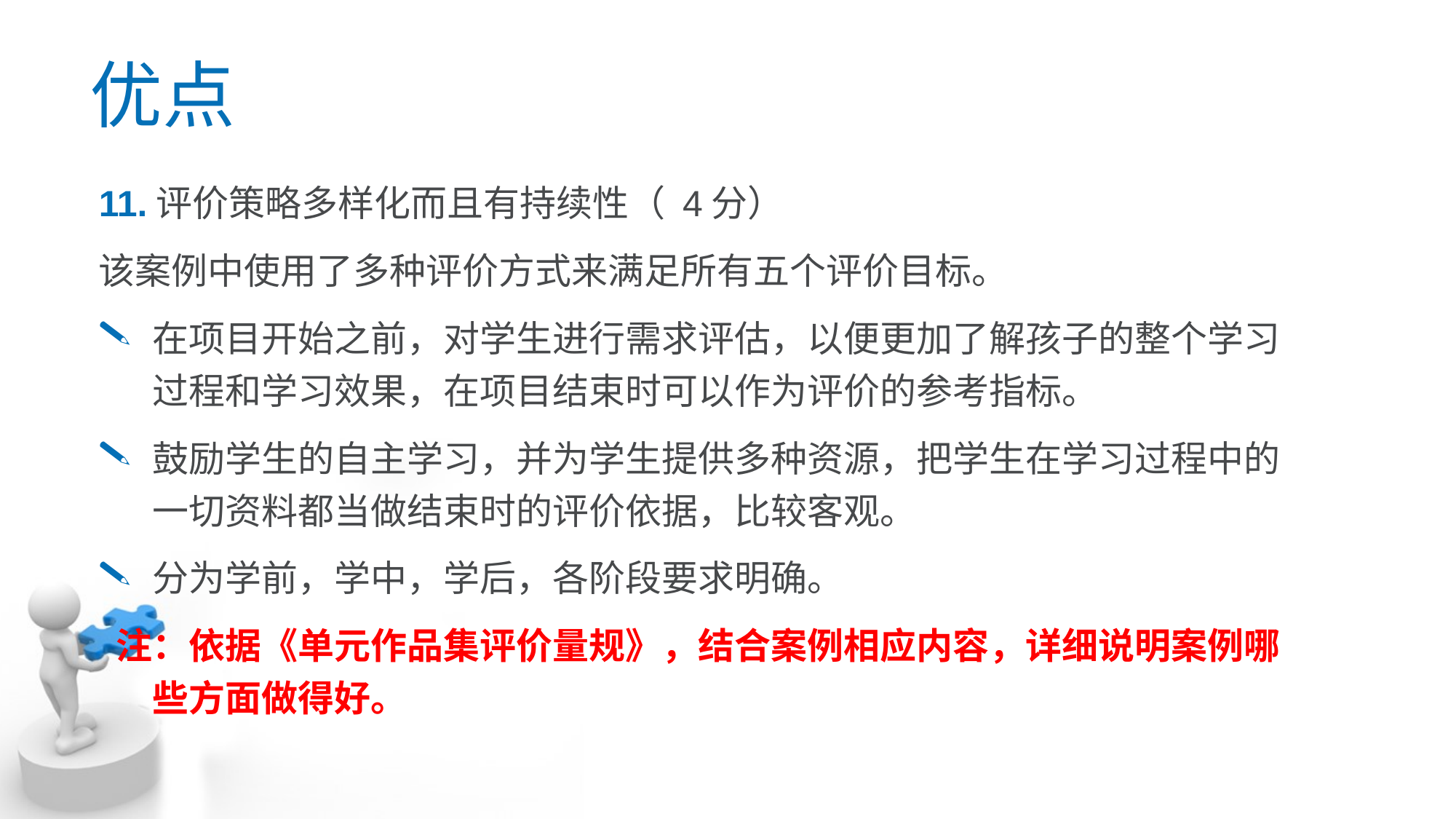

优点
11.评价策略多样化而且有持续性（ 4分）
该案例中使用了多种评价方式来满足所有五个评价目标。
在项目开始之前，对学生进行需求评估，以便更加了解孩子的整个学习过程和学习效果，在项目结束时可以作为评价的参考指标。
鼓励学生的自主学习，并为学生提供多种资源，把学生在学习过程中的一切资料都当做结束时的评价依据，比较客观。
分为学前，学中，学后，各阶段要求明确。
 注：依据《单元作品集评价量规》，结合案例相应内容，详细说明案例哪些方面做得好。